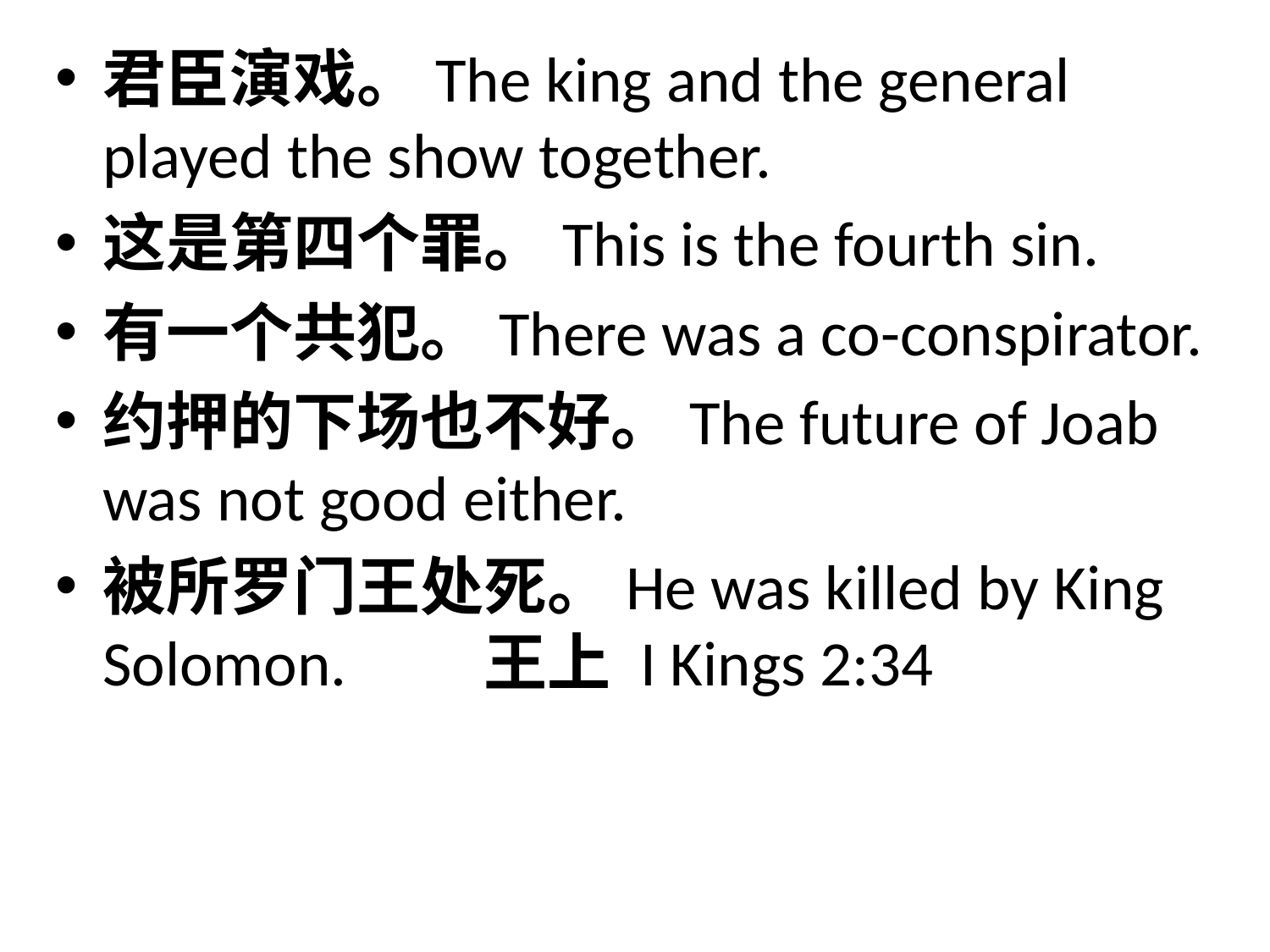

君臣演戏。The king and the general played the show together.
这是第四个罪。This is the fourth sin.
有一个共犯。There was a co-conspirator.
约押的下场也不好。The future of Joab was not good either.
被所罗门王处死。He was killed by King Solomon.		王上 I Kings 2:34